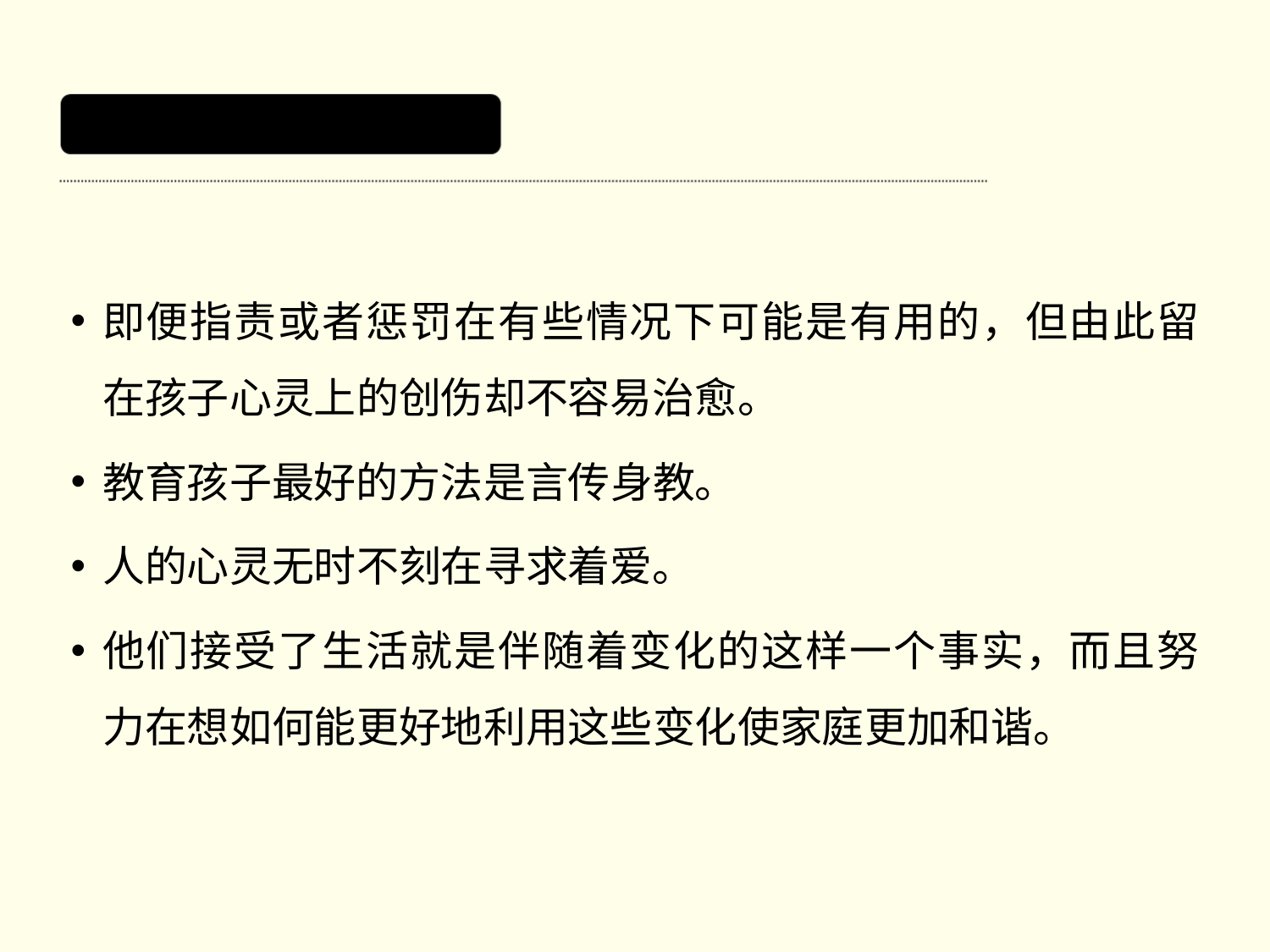

即便指责或者惩罚在有些情况下可能是有用的，但由此留在孩子心灵上的创伤却不容易治愈。
教育孩子最好的方法是言传身教。
人的心灵无时不刻在寻求着爱。
他们接受了生活就是伴随着变化的这样一个事实，而且努力在想如何能更好地利用这些变化使家庭更加和谐。